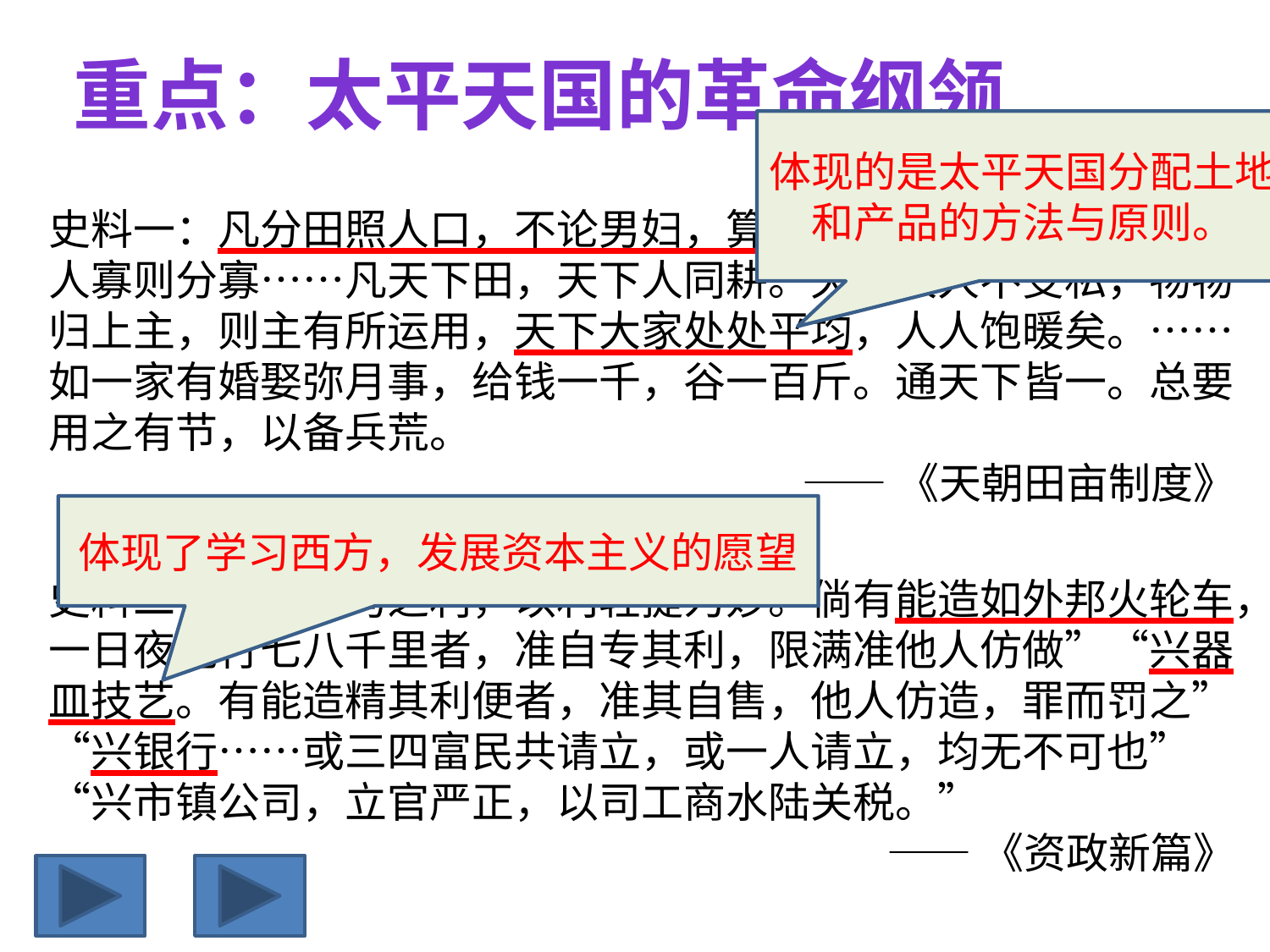

重点：太平天国的革命纲领
体现的是太平天国分配土地和产品的方法与原则。
史料一：凡分田照人口，不论男妇，算其家口多寡，人多则分多，人寡则分寡……凡天下田，天下人同耕。天下人人不受私，物物归上主，则主有所运用，天下大家处处平均，人人饱暖矣。……如一家有婚娶弥月事，给钱一千，谷一百斤。通天下皆一。总要用之有节，以备兵荒。
——《天朝田亩制度》
体现了学习西方，发展资本主义的愿望
史料二：“兴车马之利，以利轻捷为妙。倘有能造如外邦火轮车，一日夜能行七八千里者，准自专其利，限满准他人仿做”“兴器皿技艺。有能造精其利便者，准其自售，他人仿造，罪而罚之”“兴银行……或三四富民共请立，或一人请立，均无不可也”“兴市镇公司，立官严正，以司工商水陆关税。”
——《资政新篇》